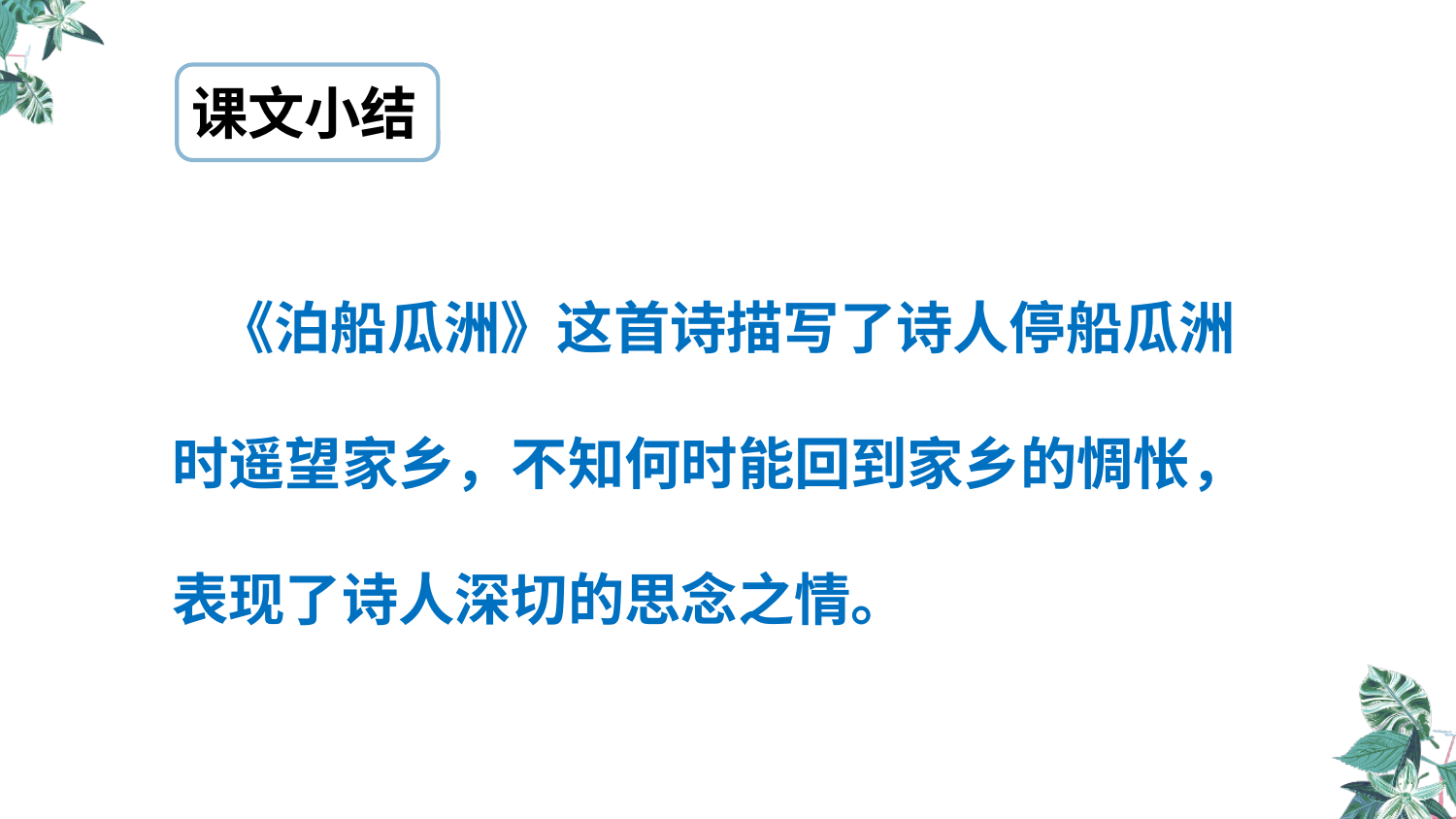

课文小结
    《泊船瓜洲》这首诗描写了诗人停船瓜洲时遥望家乡，不知何时能回到家乡的惆怅，表现了诗人深切的思念之情。